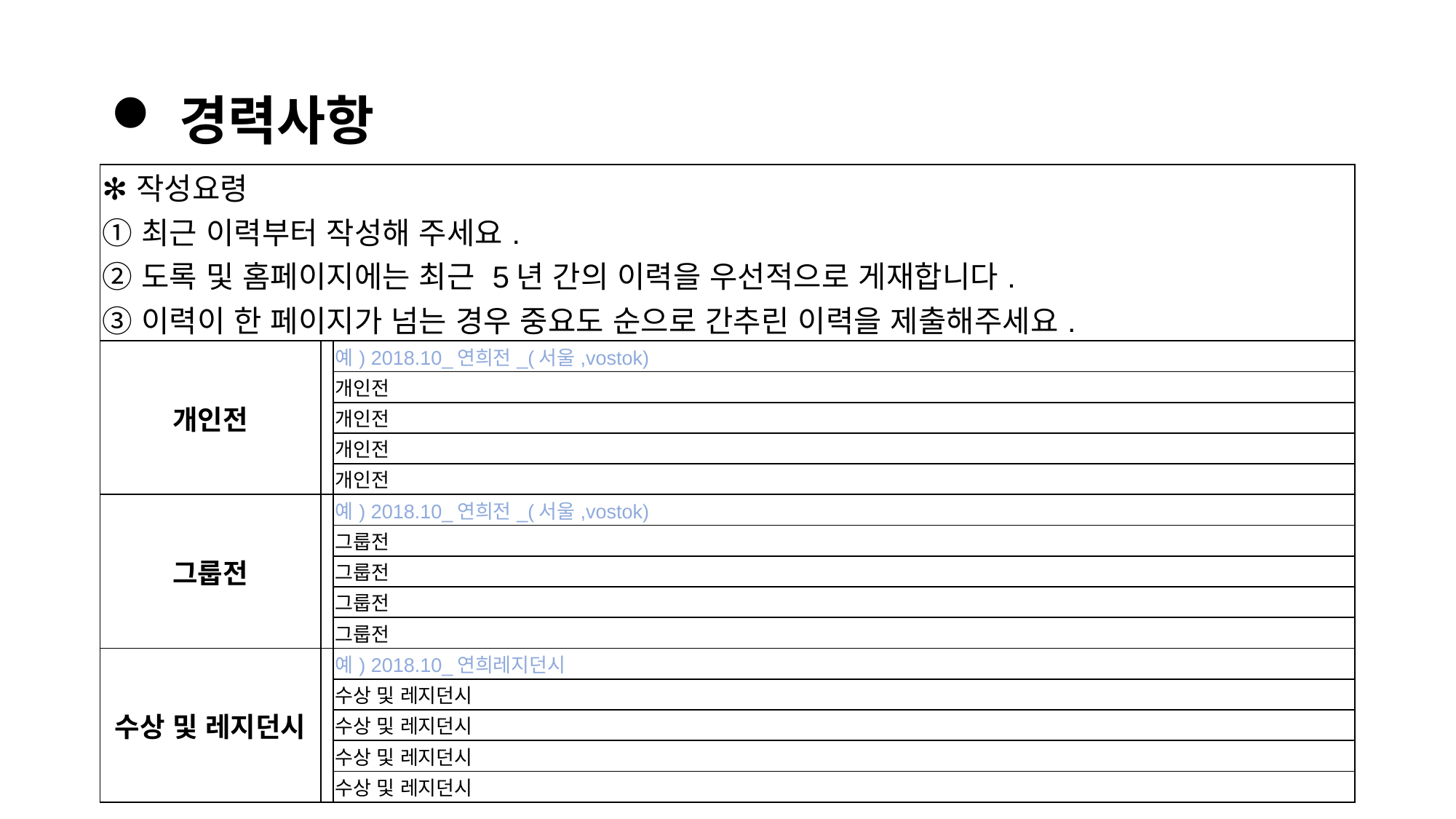

# 경력사항
| ✻작성요령 ①최근 이력부터 작성해 주세요. ②도록 및 홈페이지에는 최근 5년 간의 이력을 우선적으로 게재합니다.  ③이력이 한 페이지가 넘는 경우 중요도 순으로 간추린 이력을 제출해주세요. |  |  |
| --- | --- | --- |
| 개인전 |  | 예) 2018.10\_연희전\_(서울,vostok) |
|  |  | 개인전 |
|  |  | 개인전 |
|  |  | 개인전 |
|  |  | 개인전 |
| 그룹전 |  | 예) 2018.10\_연희전\_(서울,vostok) |
|  |  | 그룹전 |
|  |  | 그룹전 |
|  |  | 그룹전 |
|  |  | 그룹전 |
| 수상 및 레지던시 |  | 예) 2018.10\_연희레지던시 |
|  |  | 수상 및 레지던시 |
|  |  | 수상 및 레지던시 |
|  |  | 수상 및 레지던시 |
|  |  | 수상 및 레지던시 |